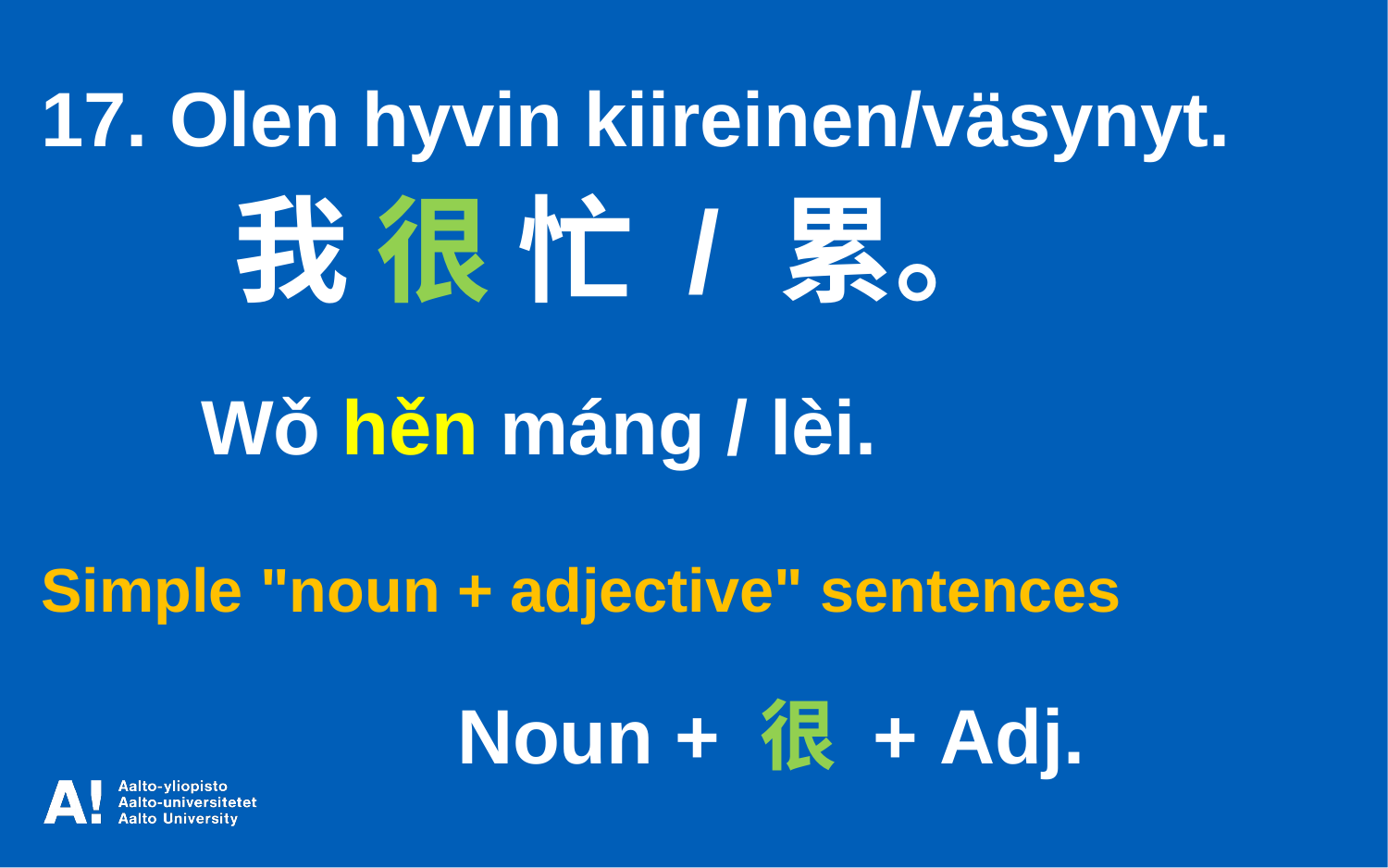

17. Olen hyvin kiireinen/väsynyt.

	 我 很 忙 / 累。

	 Wǒ hěn máng / lèi.

Simple "noun + adjective" sentences

			Noun + 很 + Adj.